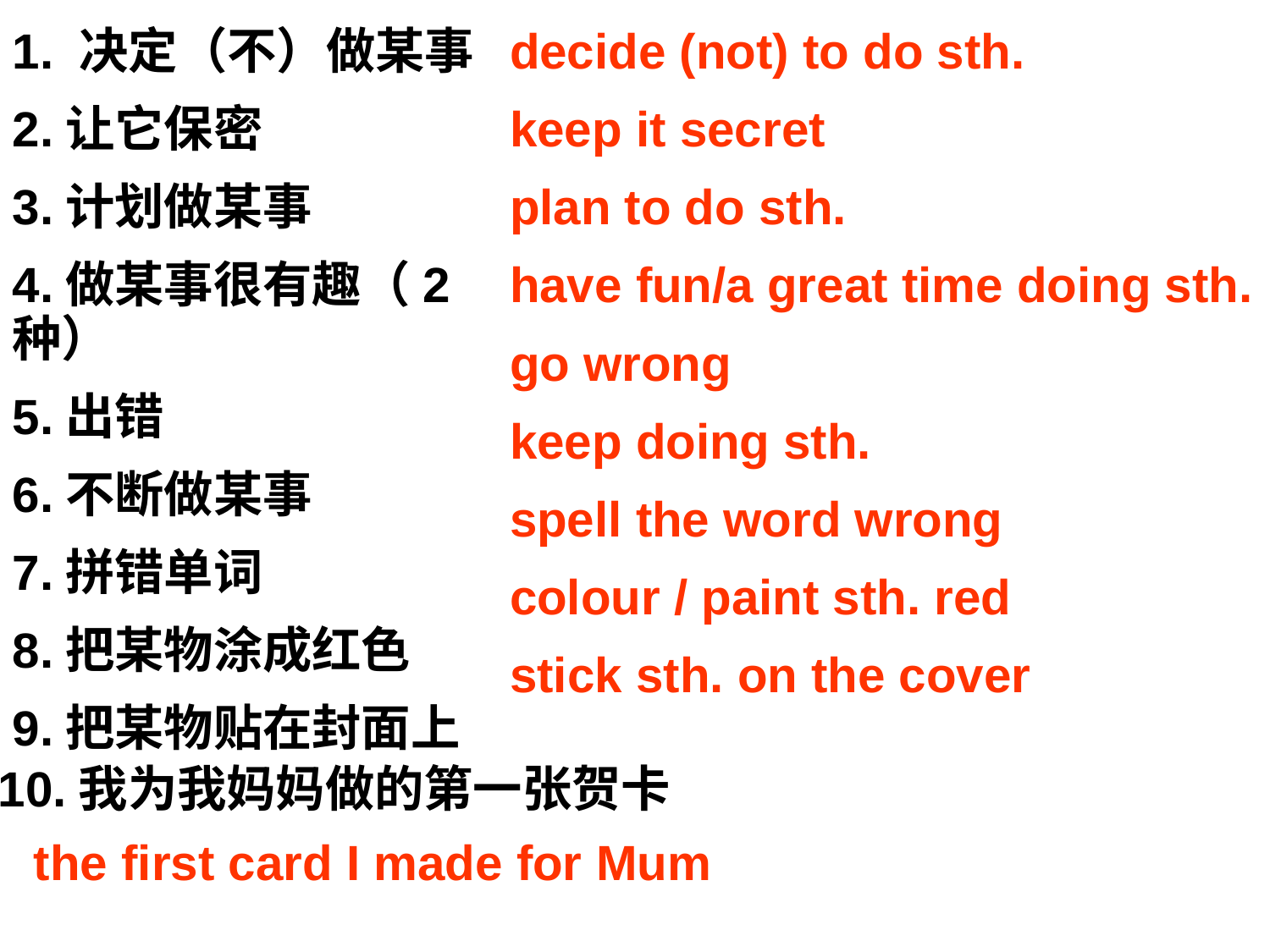

1. 决定（不）做某事
2.让它保密
3.计划做某事
4.做某事很有趣（2种）
5.出错
6.不断做某事
7.拼错单词
8.把某物涂成红色
9.把某物贴在封面上
decide (not) to do sth.
keep it secret
plan to do sth.
have fun/a great time doing sth.
go wrong
keep doing sth.
spell the word wrong
colour / paint sth. red
stick sth. on the cover
10.我为我妈妈做的第一张贺卡
the first card I made for Mum